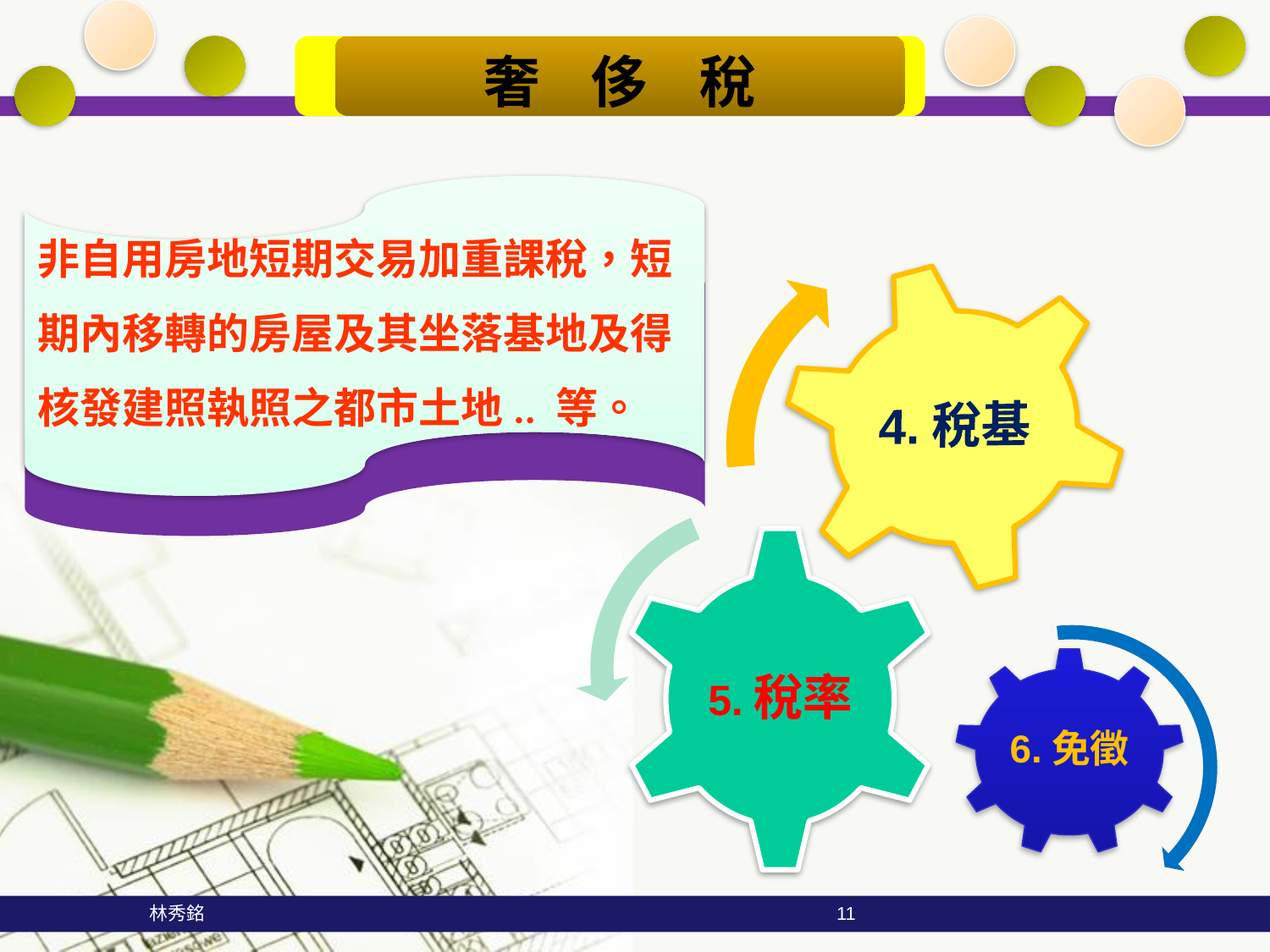

奢    侈    稅
#

非自用房地短期交易加重課稅，短
期內移轉的房屋及其坐落基地及得

核發建照執照之都市土地.. 等。
6.免徵
5.稅率
4.稅基

                                 林秀銘                                                                                                                                                            11